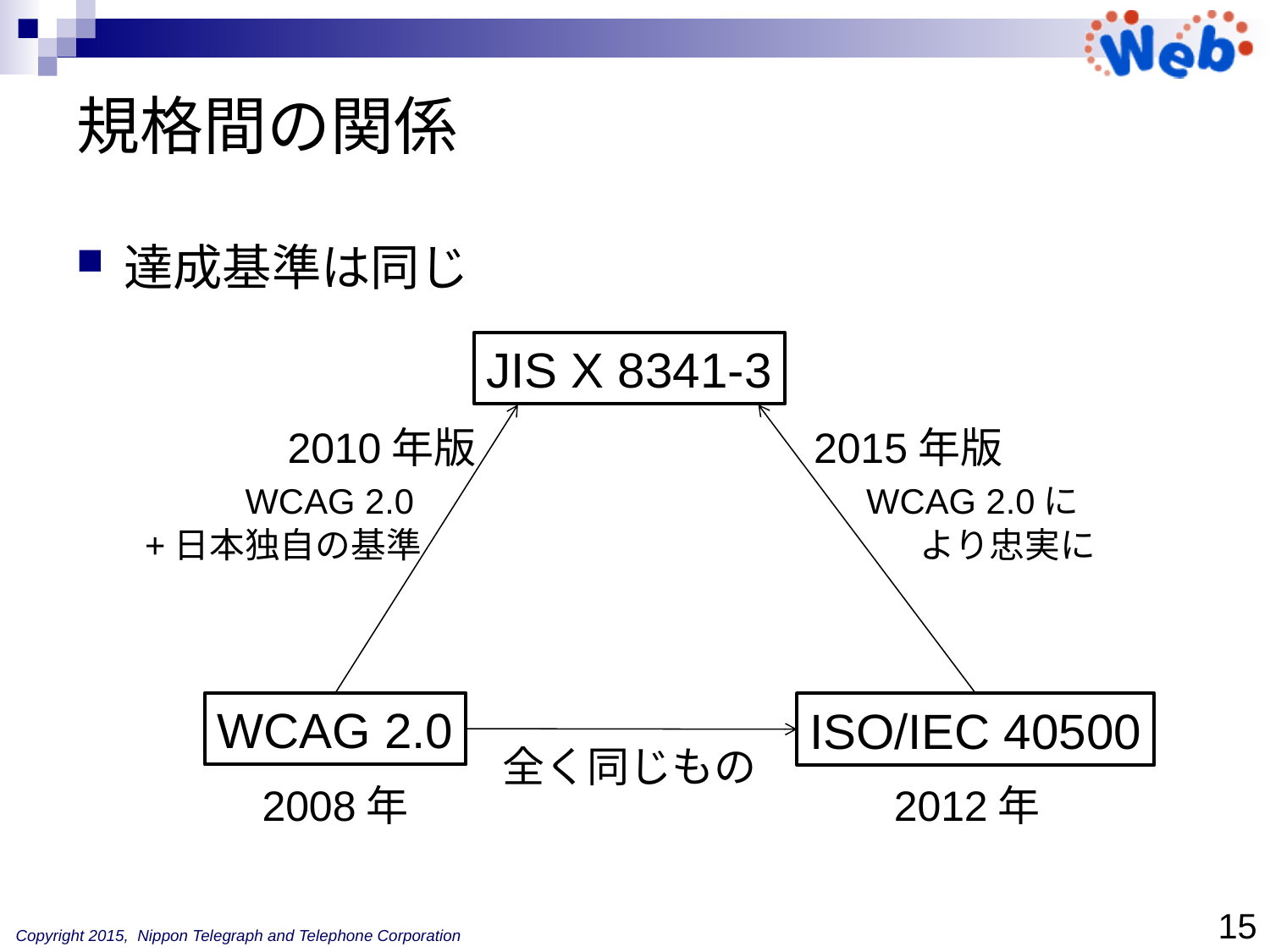

# 規格間の関係
達成基準は同じ
JIS X 8341-3
　　　　　2010年版
　　　　WCAG 2.0
　　+日本独自の基準
2015年版
　WCAG 2.0に
　　　より忠実に
WCAG 2.0
ISO/IEC 40500
全く同じもの
2008年
2012年
15